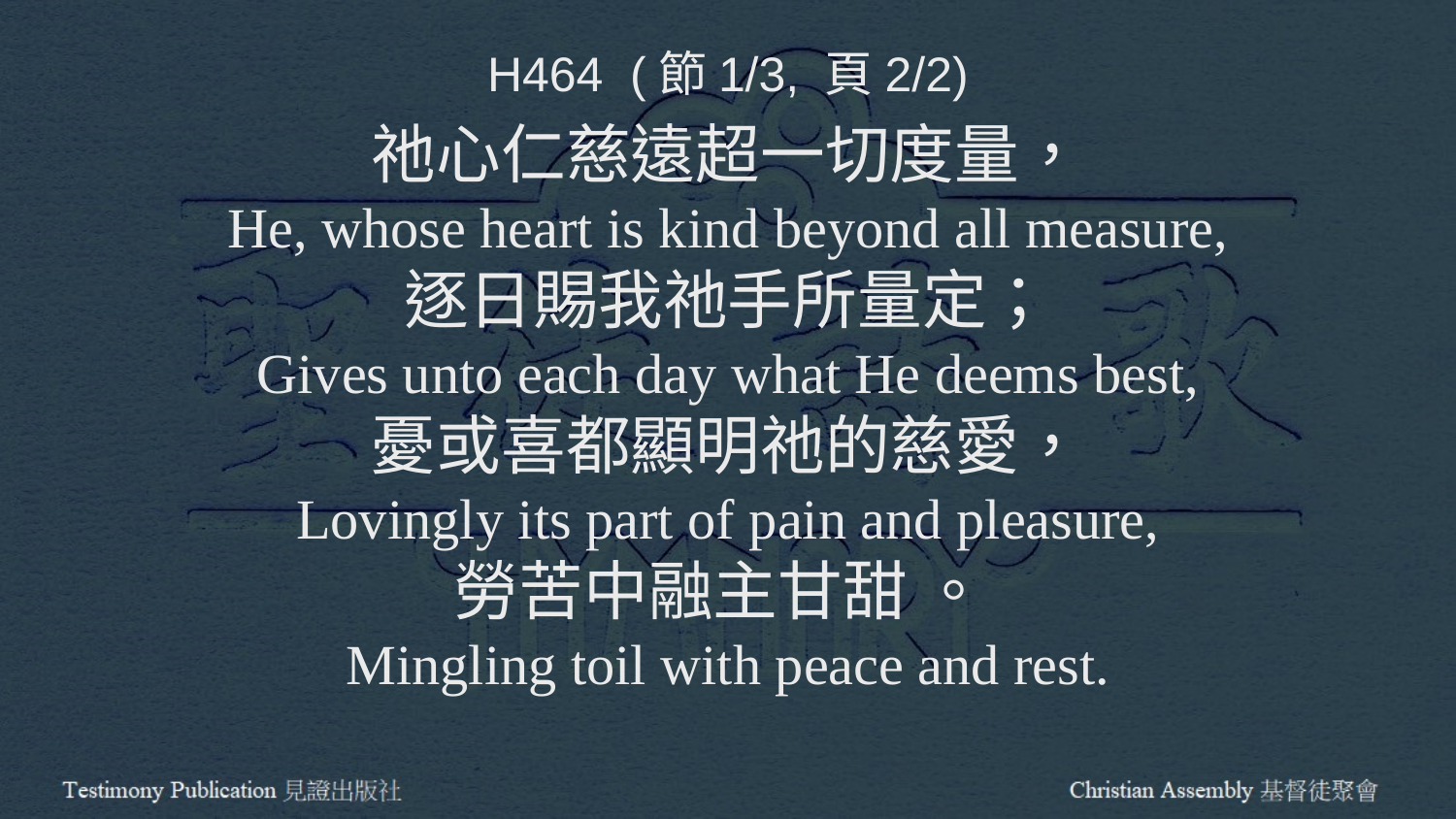

H464  (節1/3, 頁2/2)
祂心仁慈遠超一切度量，
He, whose heart is kind beyond all measure,
逐日賜我祂手所量定；
Gives unto each day what He deems best,
憂或喜都顯明祂的慈愛，
Lovingly its part of pain and pleasure,
勞苦中融主甘甜 。
Mingling toil with peace and rest.